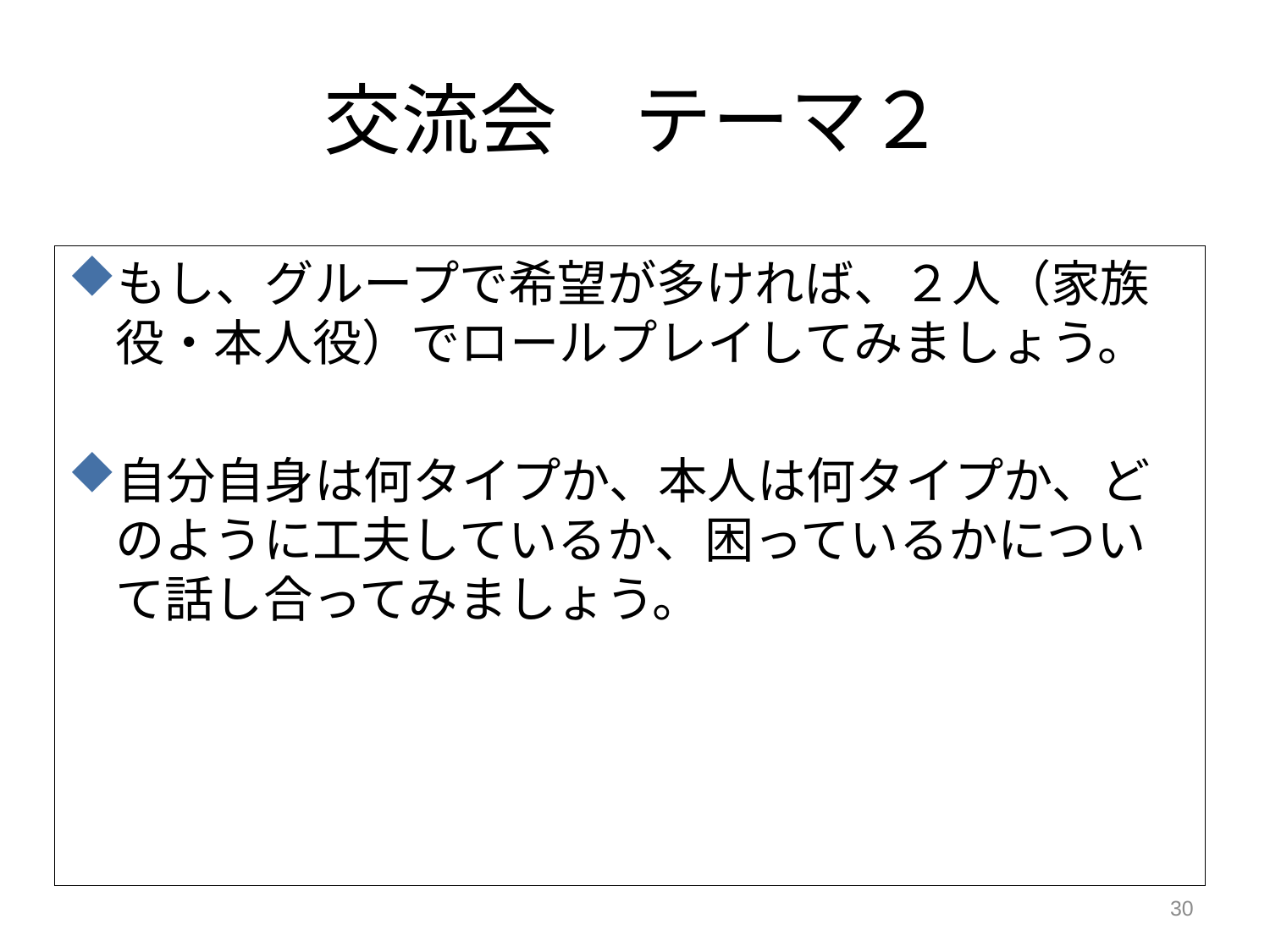

# 交流会　テーマ２
もし、グループで希望が多ければ、２人（家族役・本人役）でロールプレイしてみましょう。

自分自身は何タイプか、本人は何タイプか、どのように工夫しているか、困っているかについて話し合ってみましょう。
30